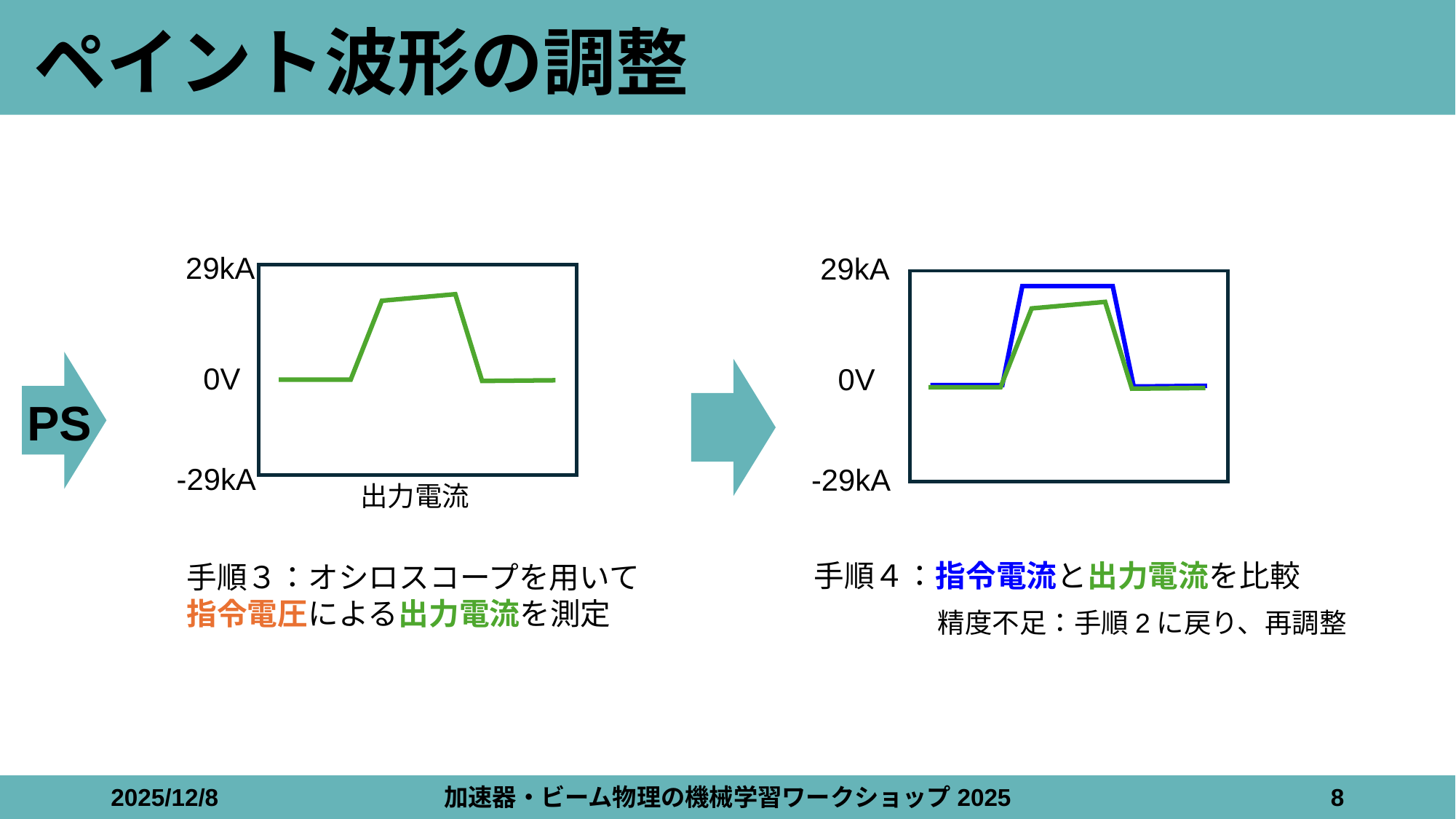

# ペイント波形の調整
29kA
29kA

0V
0V

PS
-29kA
-29kA
出力電流
手順４：指令電流と出力電流を比較
手順３：オシロスコープを用いて指令電圧による出力電流を測定
精度不足：手順2に戻り、再調整
2025/12/8
加速器・ビーム物理の機械学習ワークショップ2025
8